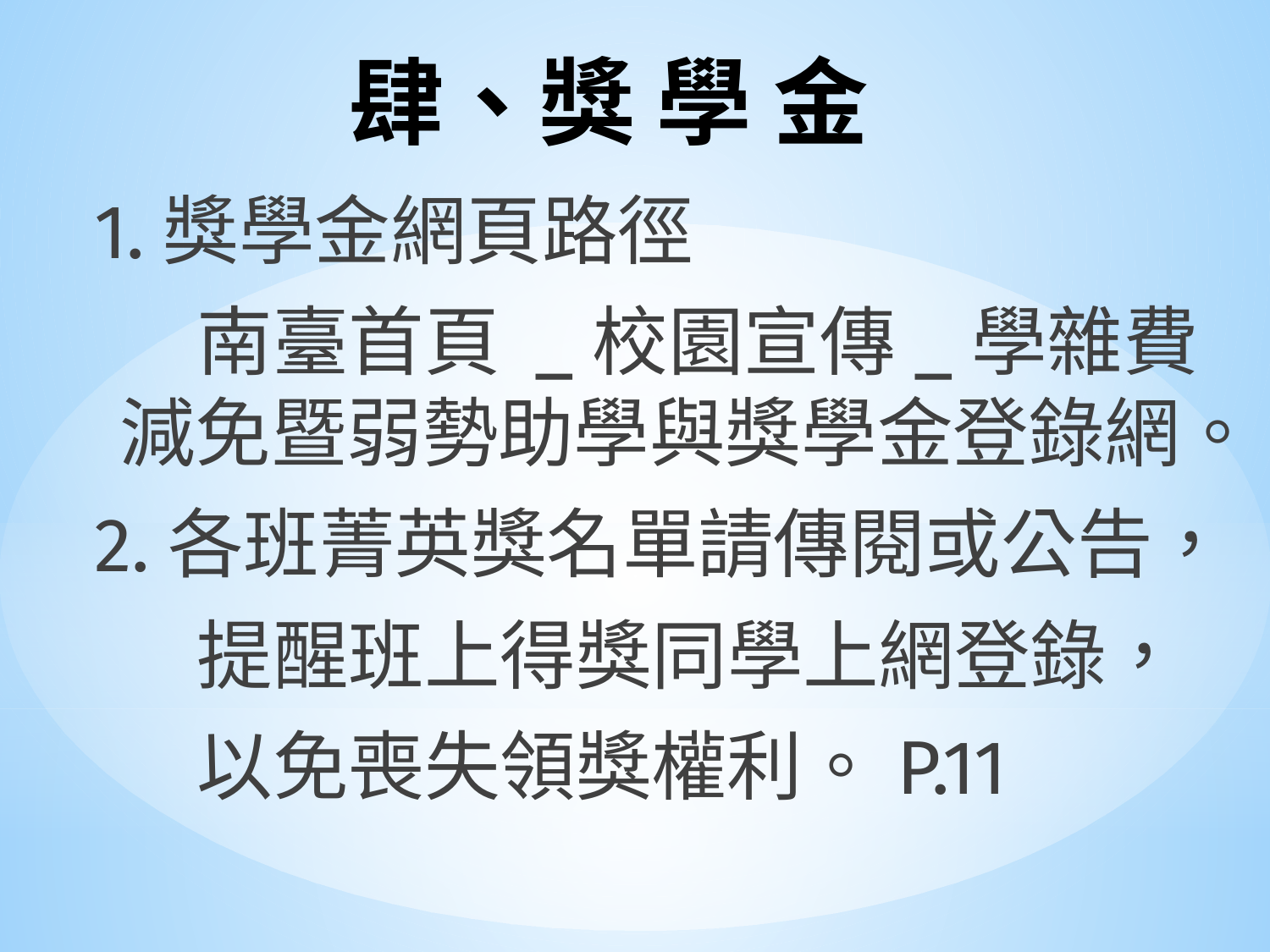

# 肆、獎 學 金
1.獎學金網頁路徑
     南臺首頁 _校園宣傳_學雜費減免暨弱勢助學與獎學金登錄網。
2.各班菁英獎名單請傳閱或公告，
     提醒班上得獎同學上網登錄，
     以免喪失領獎權利。P.11